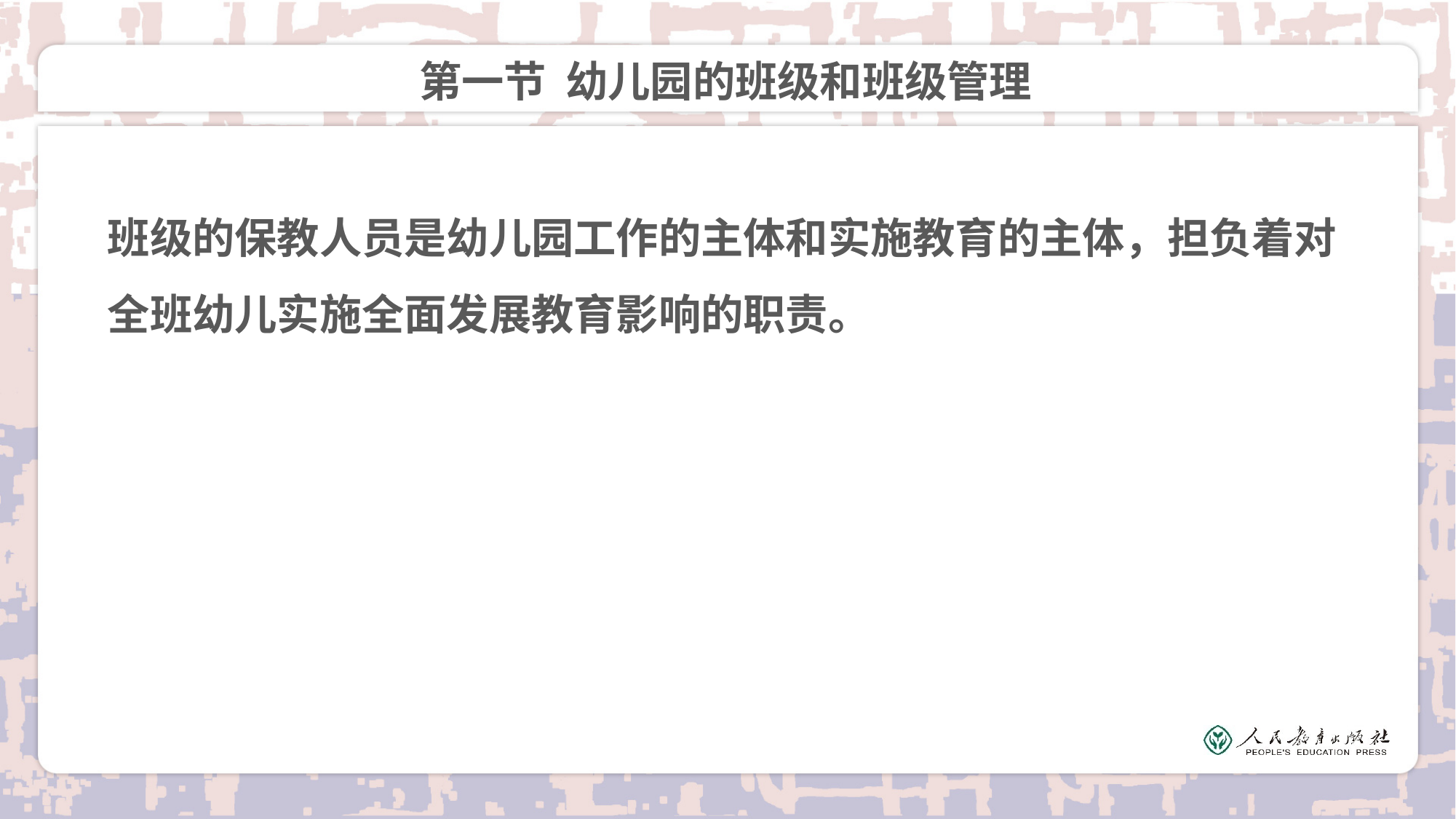

# 第一节  幼儿园的班级和班级管理
班级的保教人员是幼儿园工作的主体和实施教育的主体，担负着对全班幼儿实施全面发展教育影响的职责。